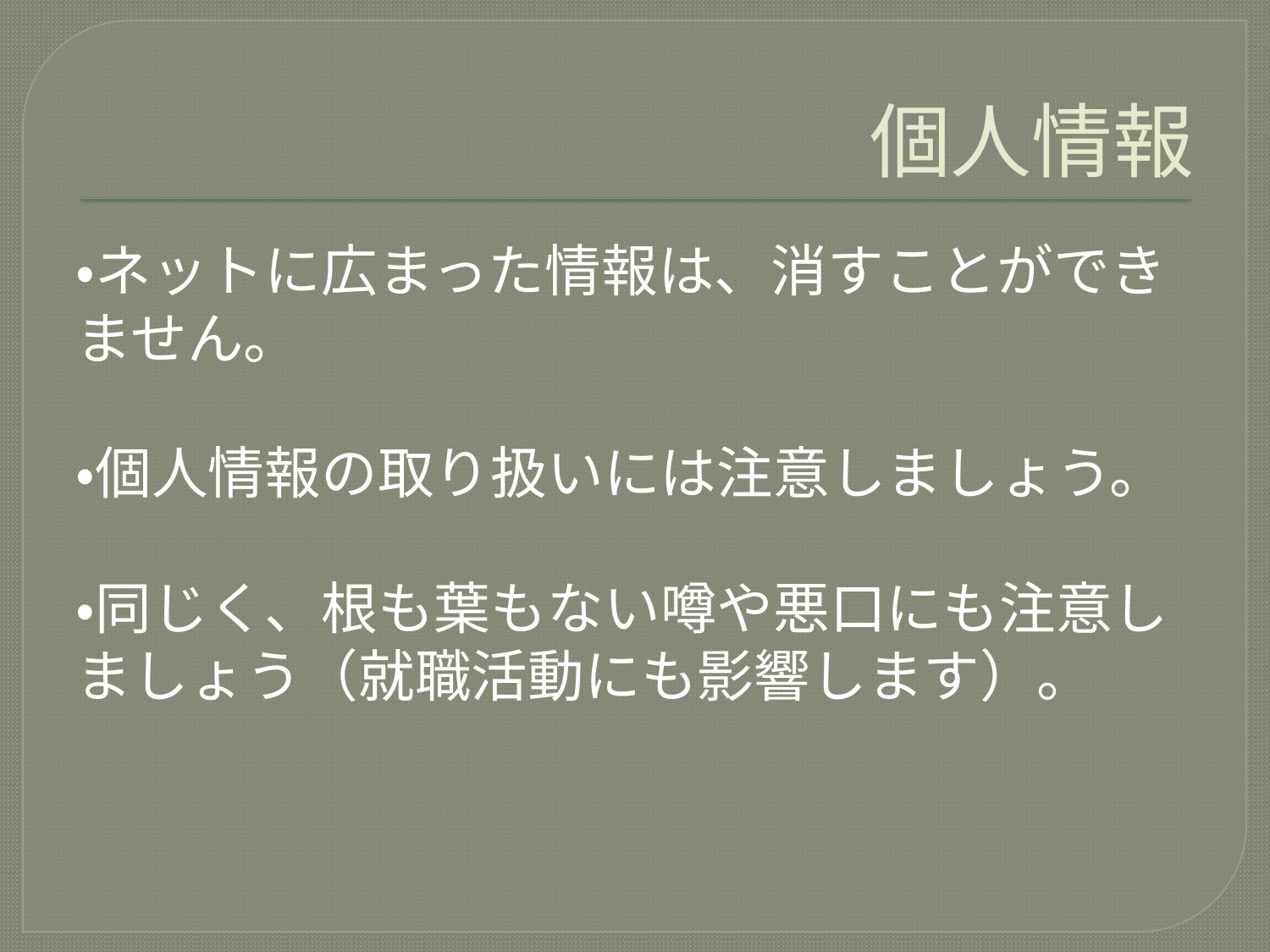

# 個人情報
・ネットに広まった情報は、消すことができません。

・個人情報の取り扱いには注意しましょう。

・同じく、根も葉もない噂や悪口にも注意しましょう（就職活動にも影響します）。